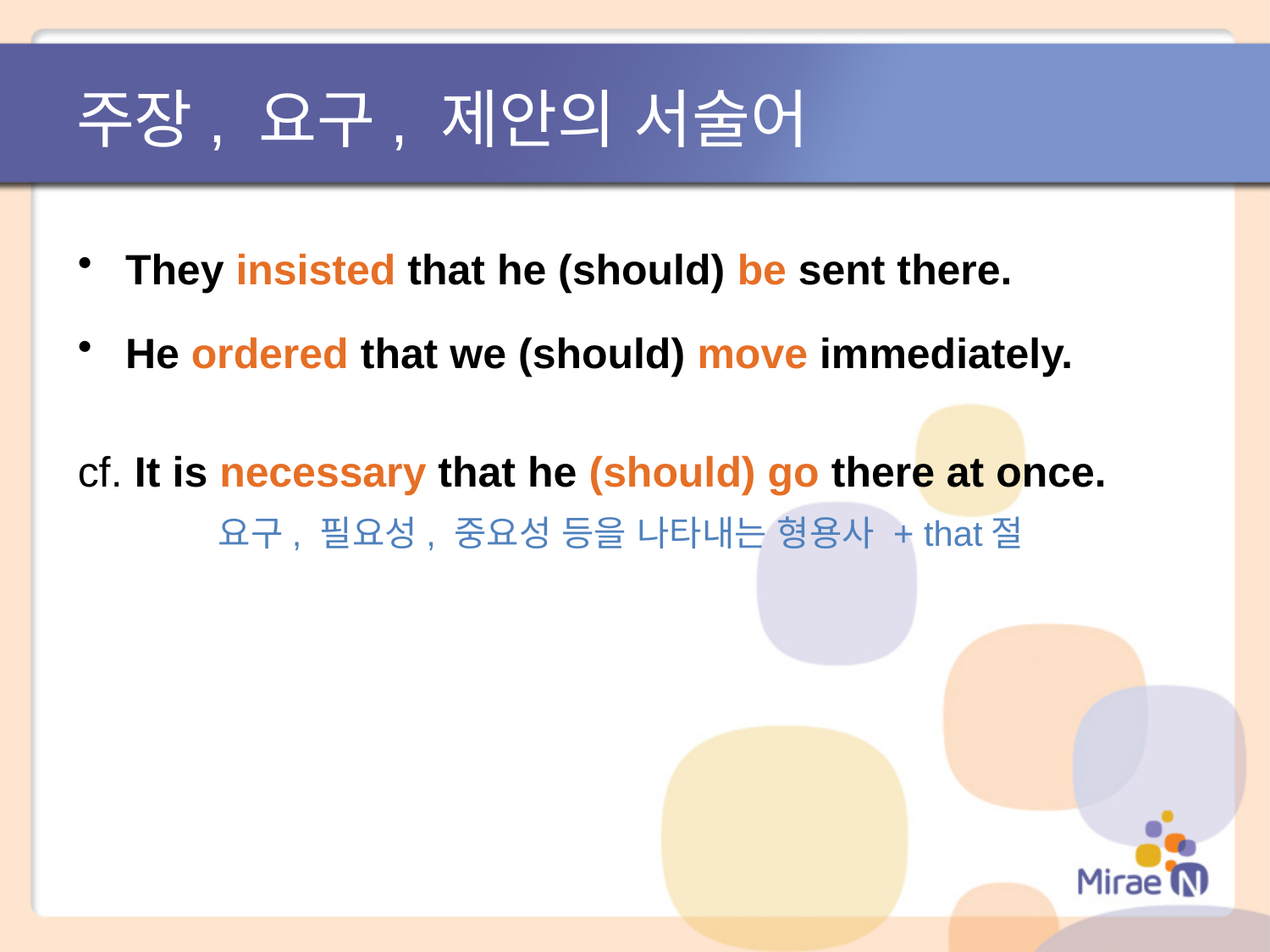

주장, 요구, 제안의 서술어
They insisted that he (should) be sent there.

He ordered that we (should) move immediately.

cf. It is necessary that he (should) go there at once.
           요구, 필요성, 중요성 등을 나타내는 형용사 + that절